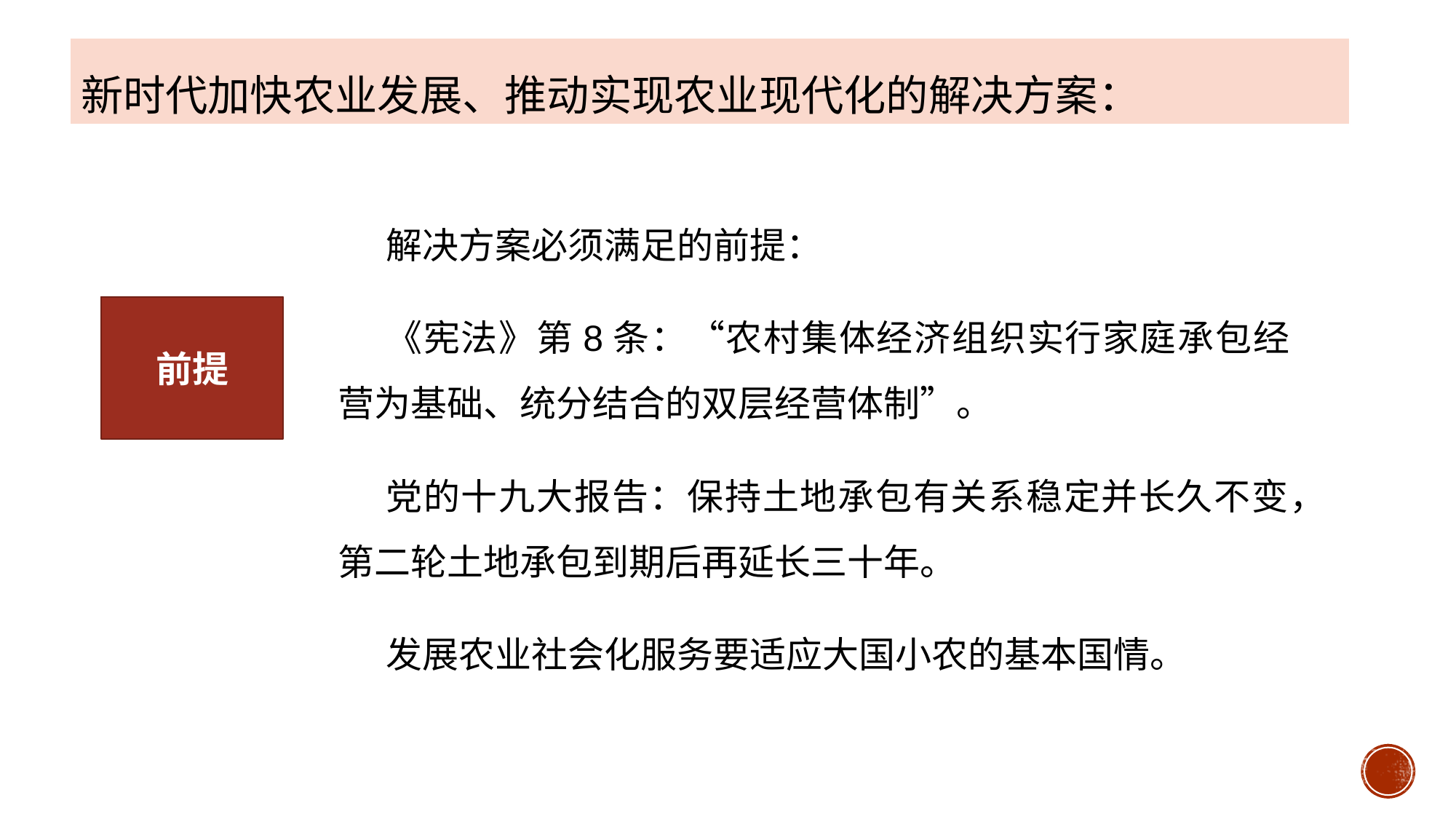

新时代加快农业发展、推动实现农业现代化的解决方案：
解决方案必须满足的前提：
《宪法》第8条：“农村集体经济组织实行家庭承包经营为基础、统分结合的双层经营体制”。
党的十九大报告：保持土地承包有关系稳定并长久不变，第二轮土地承包到期后再延长三十年。
发展农业社会化服务要适应大国小农的基本国情。

前提

前提